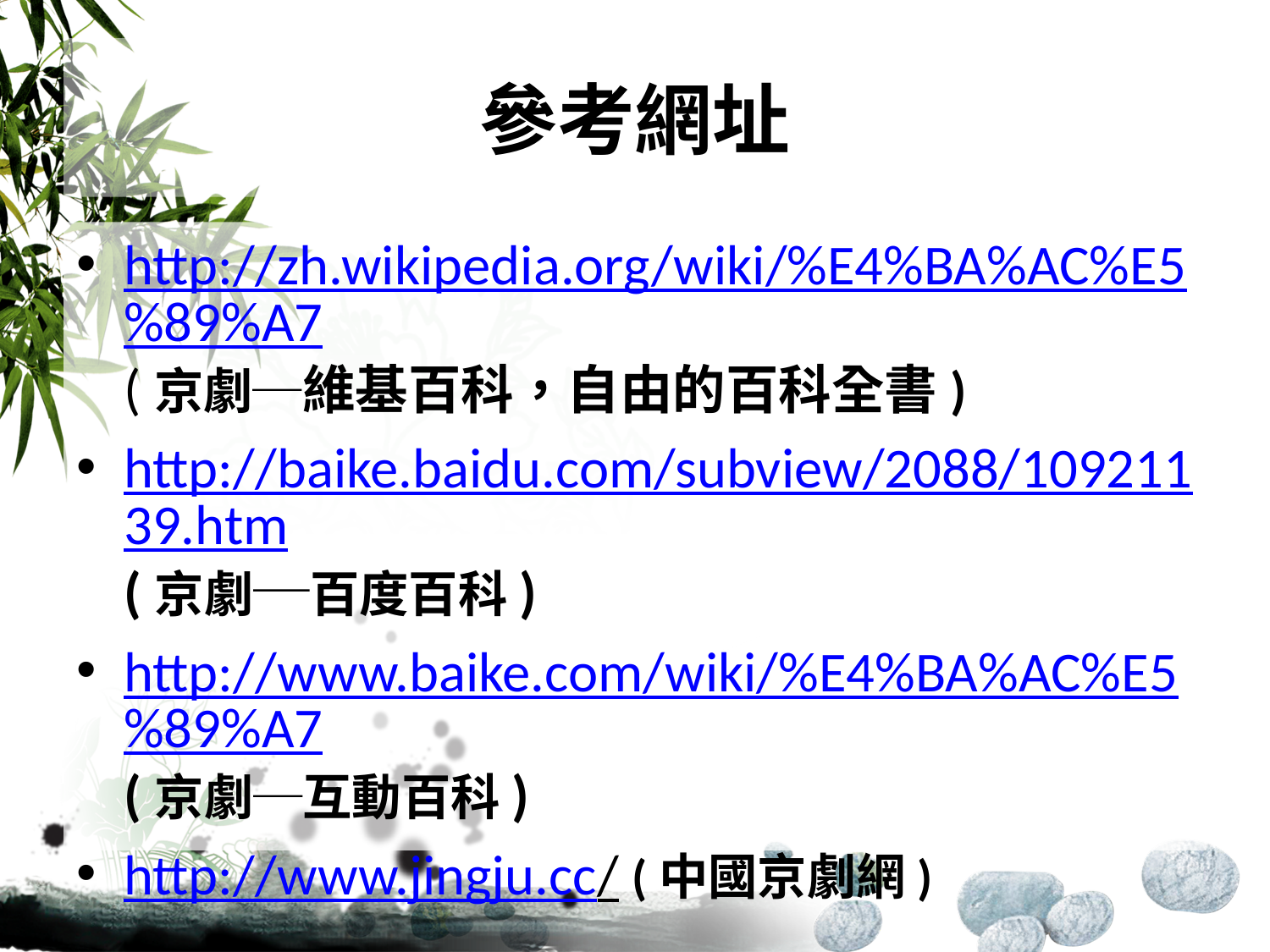

# 參考網址
http://zh.wikipedia.org/wiki/%E4%BA%AC%E5%89%A7(京劇─維基百科，自由的百科全書)
http://baike.baidu.com/subview/2088/10921139.htm(京劇─百度百科)
http://www.baike.com/wiki/%E4%BA%AC%E5%89%A7(京劇─互動百科)
http://www.jingju.cc/ (中國京劇網)